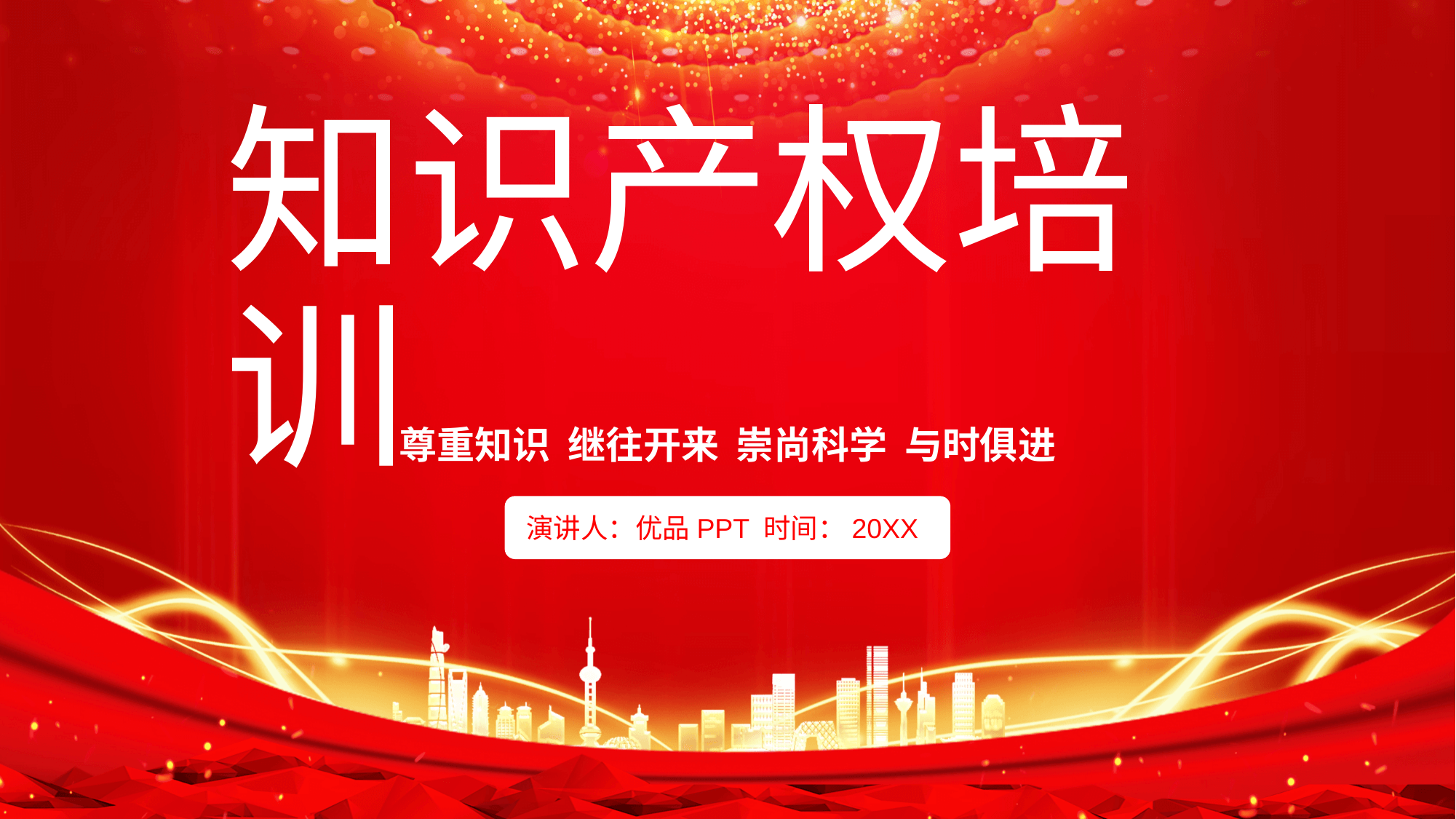

知识产权培训
尊重知识  继往开来  崇尚科学  与时俱进

演讲人：优品PPT 时间：20XX